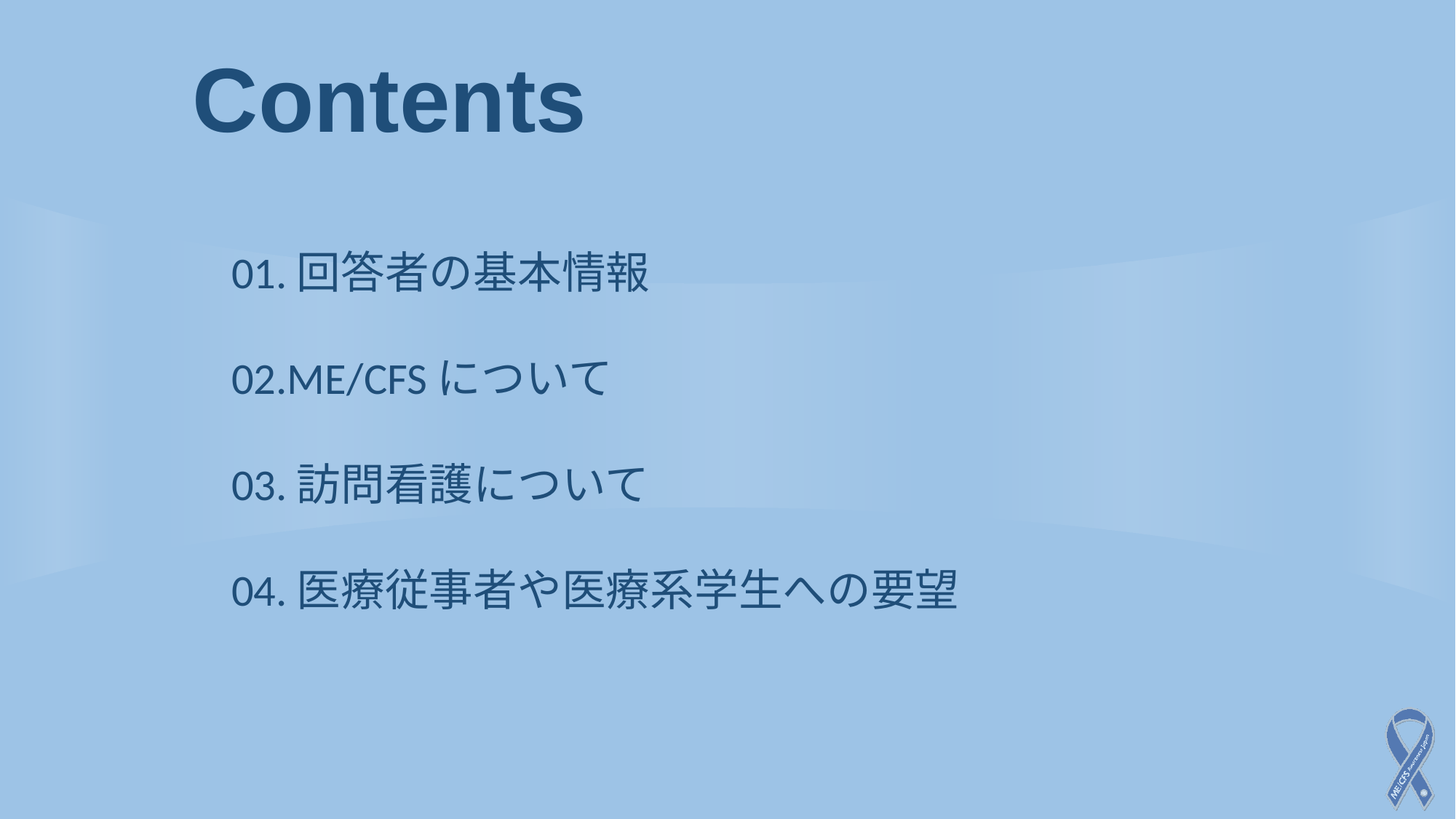

Contents
# 01.回答者の基本情報 02.ME/CFSについて 03.訪問看護について 04.医療従事者や医療系学生への要望